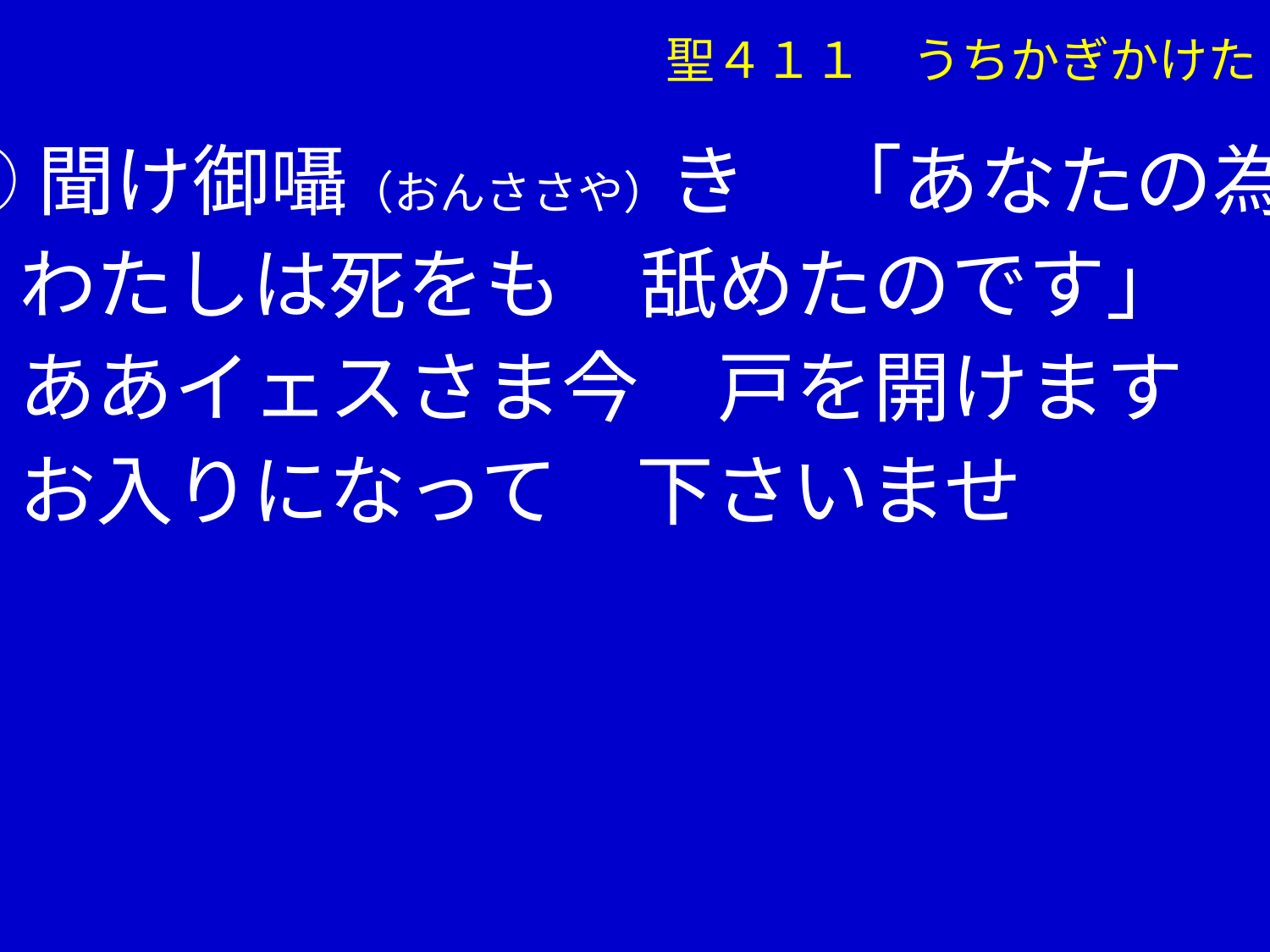

聖４１１　うちかぎかけた
③聞け御囁（おんささや）き　「あなたの為
　わたしは死をも　舐めたのです」
　ああイェスさま今　戸を開けます
　お入りになって　下さいませ